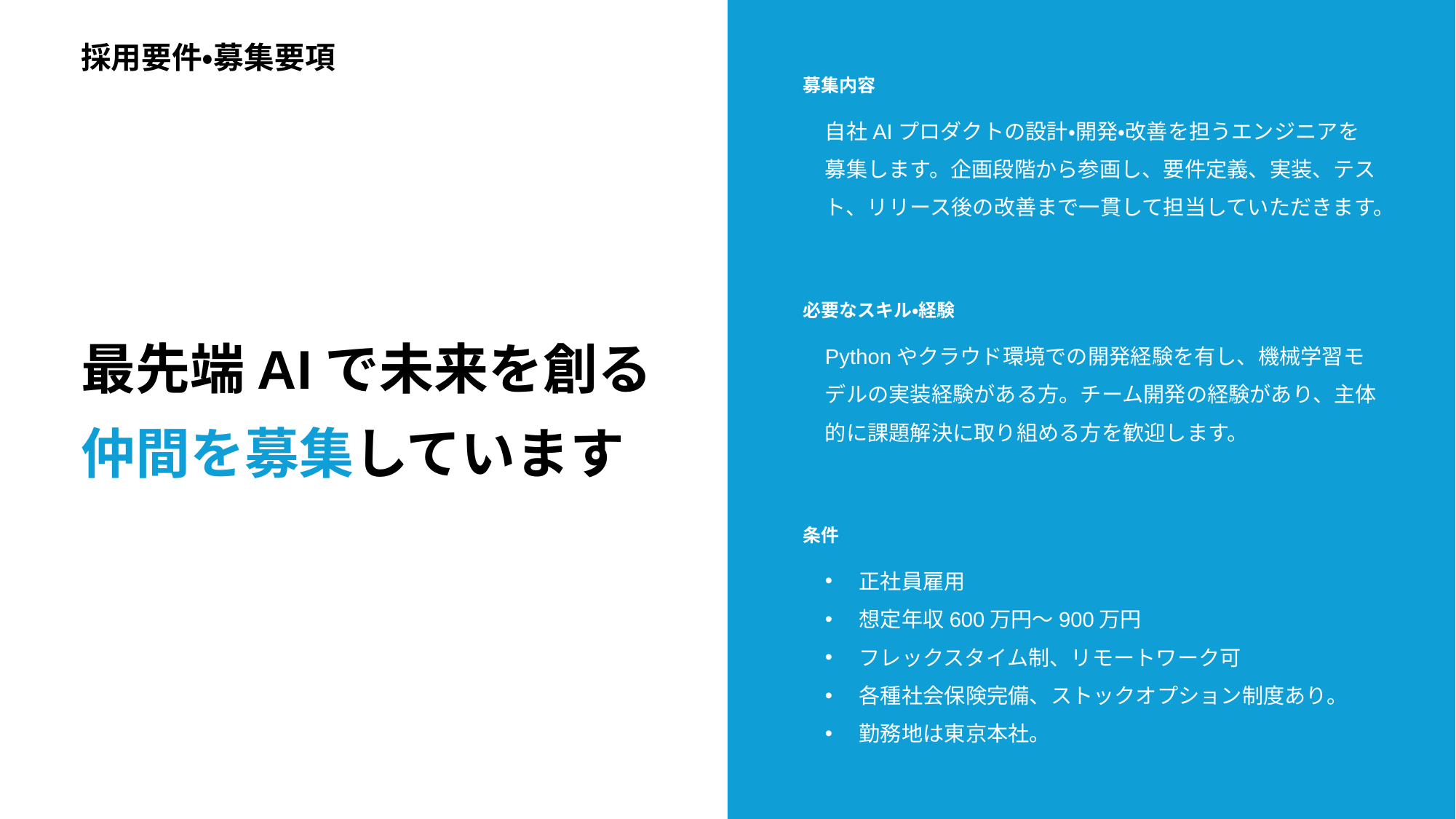

採用要件・募集要項
募集内容
自社AIプロダクトの設計・開発・改善を担うエンジニアを募集します。企画段階から参画し、要件定義、実装、テスト、リリース後の改善まで一貫して担当していただきます。
必要なスキル・経験
Pythonやクラウド環境での開発経験を有し、機械学習モデルの実装経験がある方。チーム開発の経験があり、主体的に課題解決に取り組める方を歓迎します。
条件
正社員雇用
想定年収600万円〜900万円
フレックスタイム制、リモートワーク可
各種社会保険完備、ストックオプション制度あり。
勤務地は東京本社。
最先端AIで未来を創る
仲間を募集しています